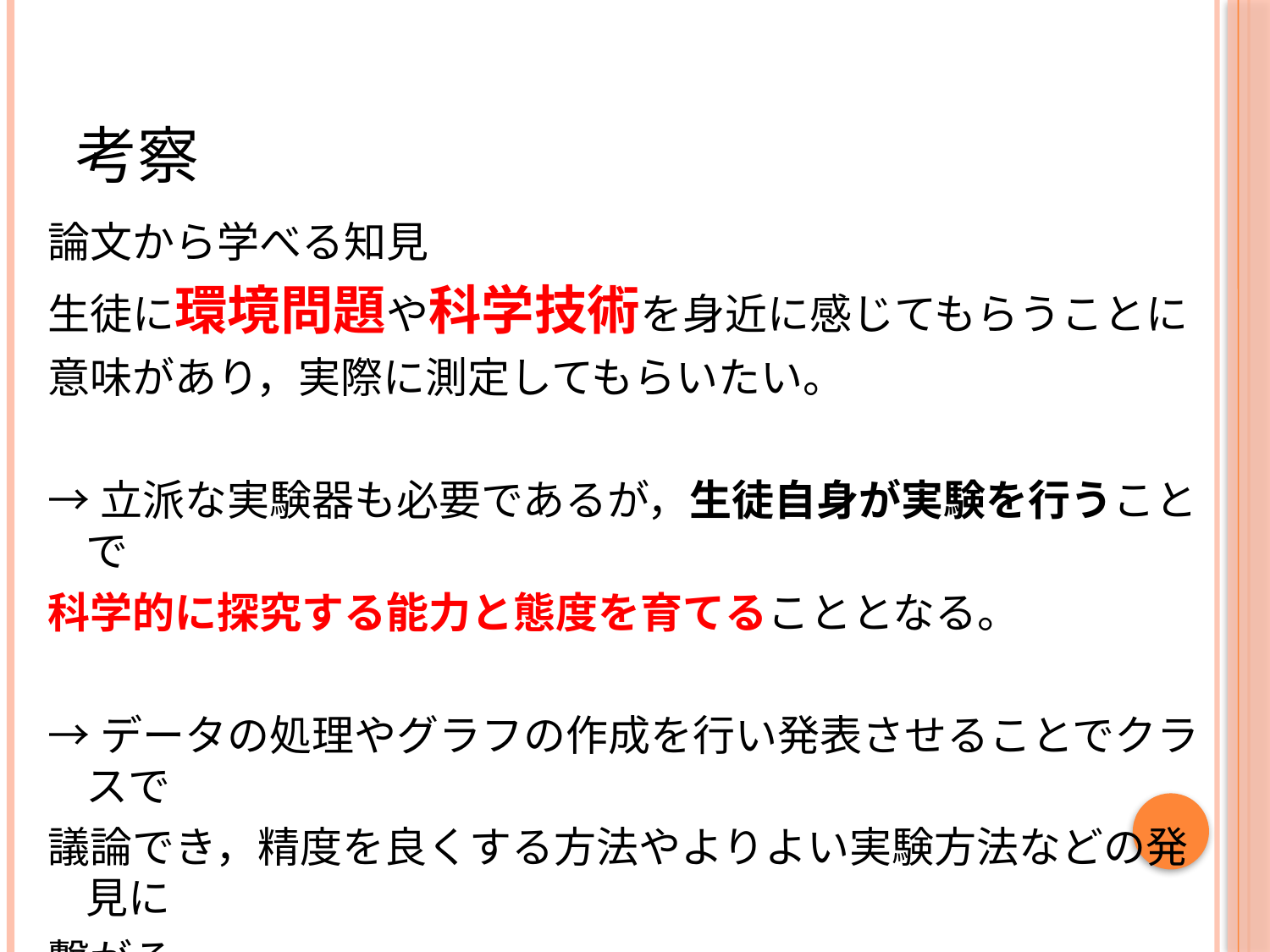

# 考察
論文から学べる知見
生徒に環境問題や科学技術を身近に感じてもらうことに
意味があり，実際に測定してもらいたい。

→立派な実験器も必要であるが，生徒自身が実験を行うことで
科学的に探究する能力と態度を育てることとなる。

→データの処理やグラフの作成を行い発表させることでクラスで
議論でき，精度を良くする方法やよりよい実験方法などの発見に
繋がる。